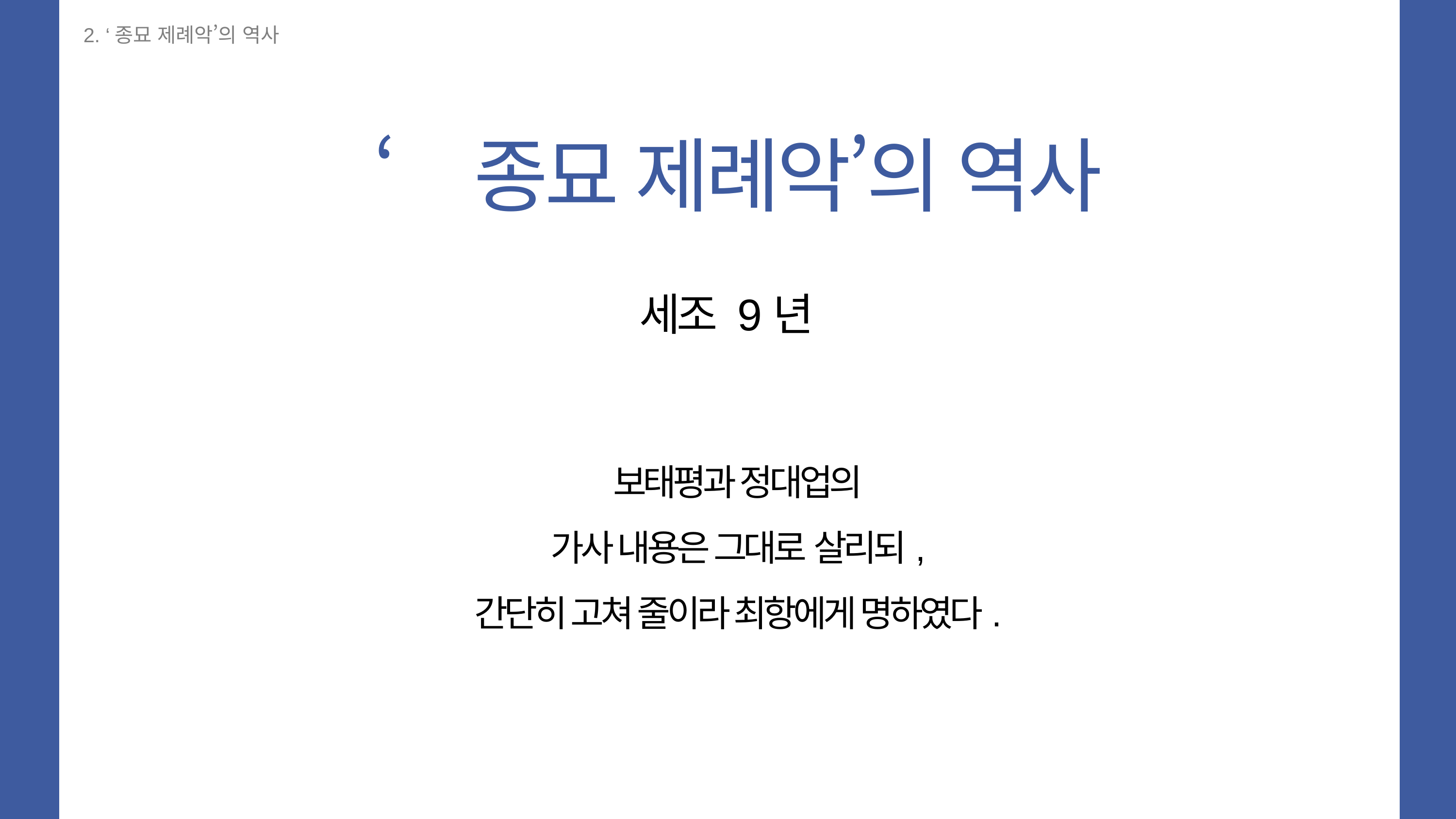

2. ‘종묘 제례악’의 역사
‘종묘 제례악’의 역사
세조 9년

보태평과 정대업의
가사 내용은 그대로 살리되,
간단히 고쳐 줄이라 최항에게 명하였다.